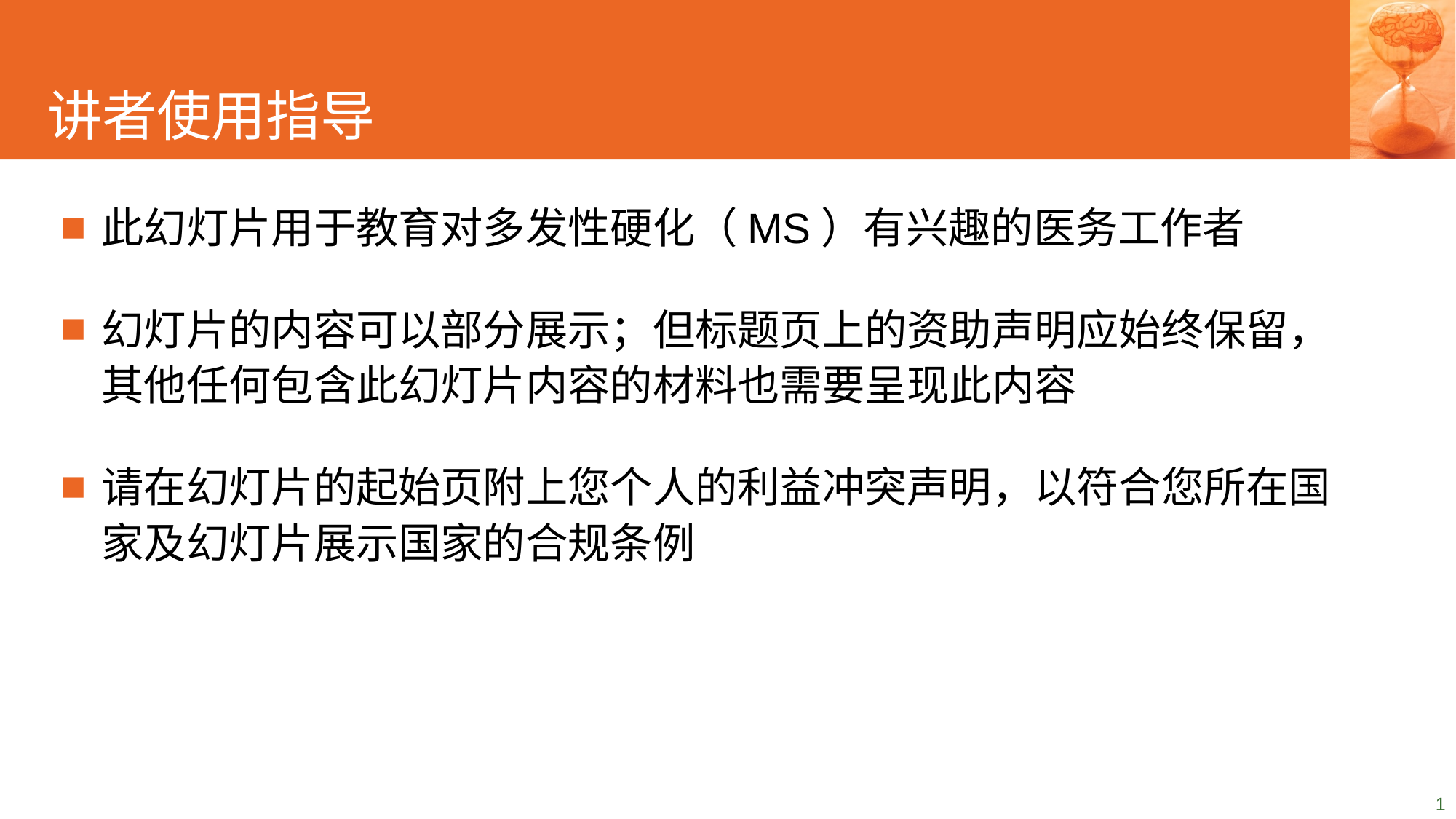

# 讲者使用指导
此幻灯片用于教育对多发性硬化（MS）有兴趣的医务工作者
幻灯片的内容可以部分展示；但标题页上的资助声明应始终保留，其他任何包含此幻灯片内容的材料也需要呈现此内容
请在幻灯片的起始页附上您个人的利益冲突声明，以符合您所在国家及幻灯片展示国家的合规条例